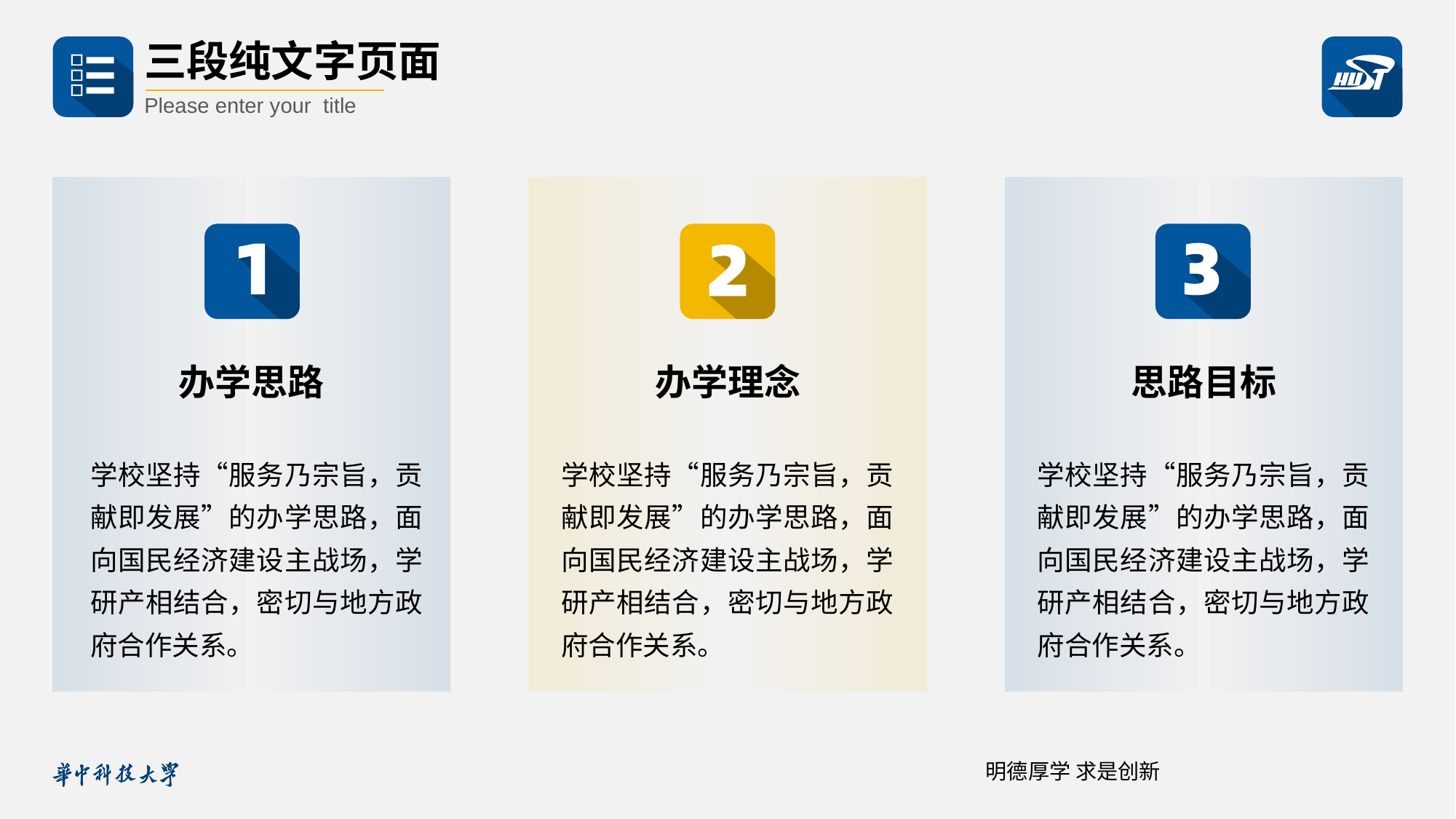

三段纯文字页面
Please enter your  title
办学思路
办学理念
思路目标
学校坚持“服务乃宗旨，贡献即发展”的办学思路，面向国民经济建设主战场，学研产相结合，密切与地方政府合作关系。
学校坚持“服务乃宗旨，贡献即发展”的办学思路，面向国民经济建设主战场，学研产相结合，密切与地方政府合作关系。
学校坚持“服务乃宗旨，贡献即发展”的办学思路，面向国民经济建设主战场，学研产相结合，密切与地方政府合作关系。